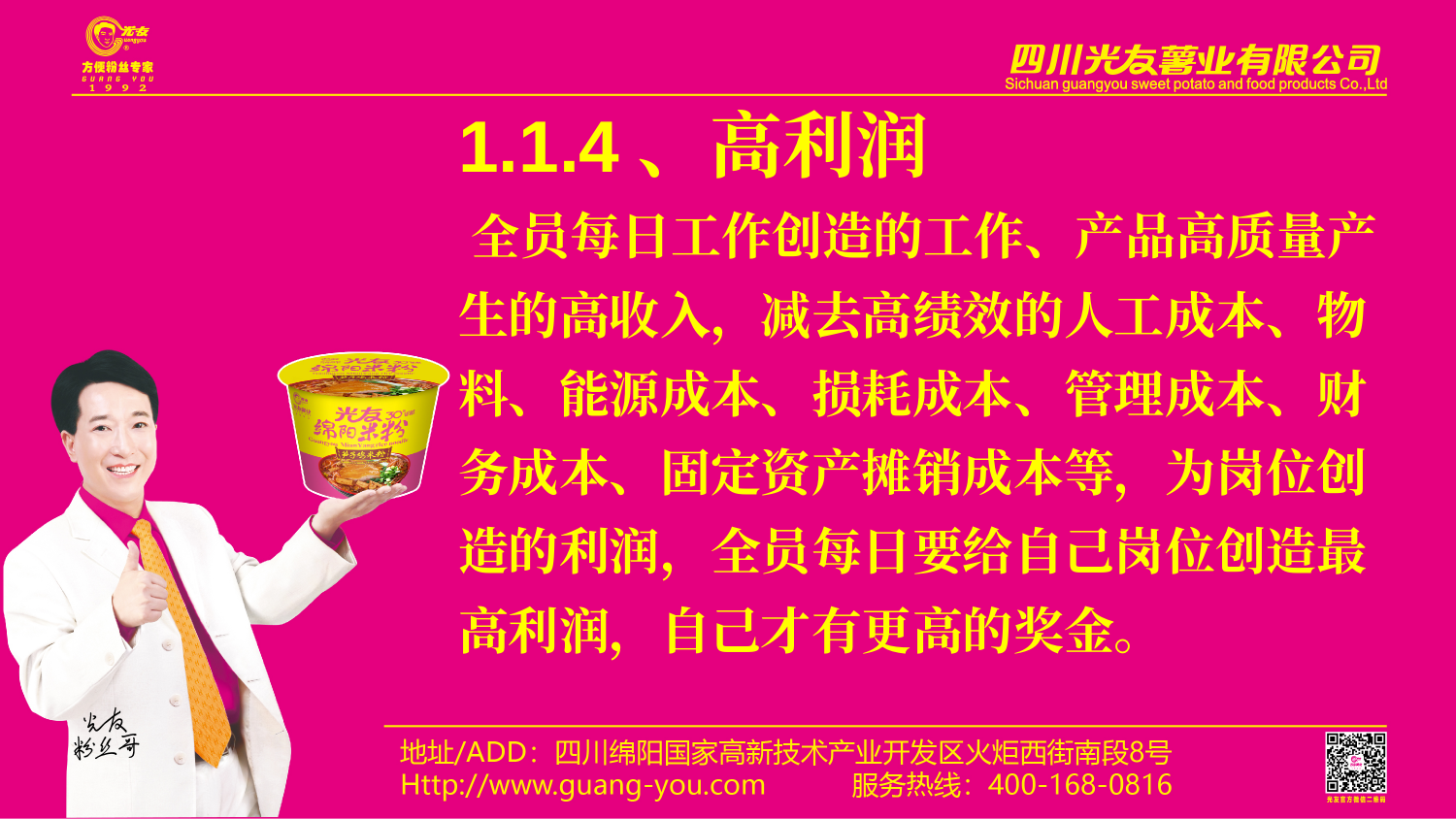

1.1.4、高利润
  全员每日工作创造的工作、产品高质量产生的高收入，减去高绩效的人工成本、物料、能源成本、损耗成本、管理成本、财务成本、固定资产摊销成本等，为岗位创造的利润，全员每日要给自己岗位创造最高利润，自己才有更高的奖金。